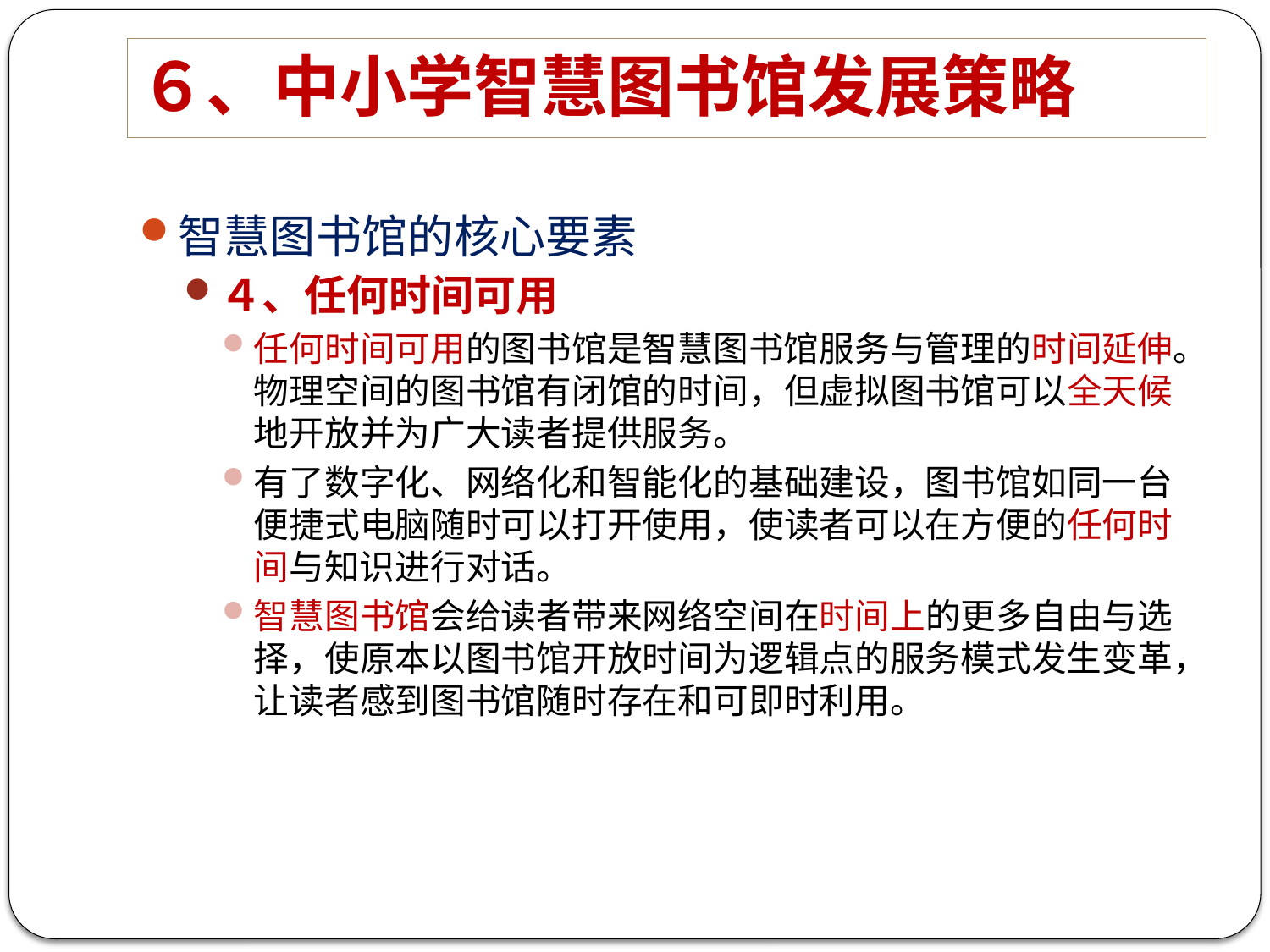

# ６、中小学智慧图书馆发展策略
智慧图书馆的核心要素
４、任何时间可用
任何时间可用的图书馆是智慧图书馆服务与管理的时间延伸。物理空间的图书馆有闭馆的时间，但虚拟图书馆可以全天候地开放并为广大读者提供服务。
有了数字化、网络化和智能化的基础建设，图书馆如同一台便捷式电脑随时可以打开使用，使读者可以在方便的任何时间与知识进行对话。
智慧图书馆会给读者带来网络空间在时间上的更多自由与选择，使原本以图书馆开放时间为逻辑点的服务模式发生变革，让读者感到图书馆随时存在和可即时利用。